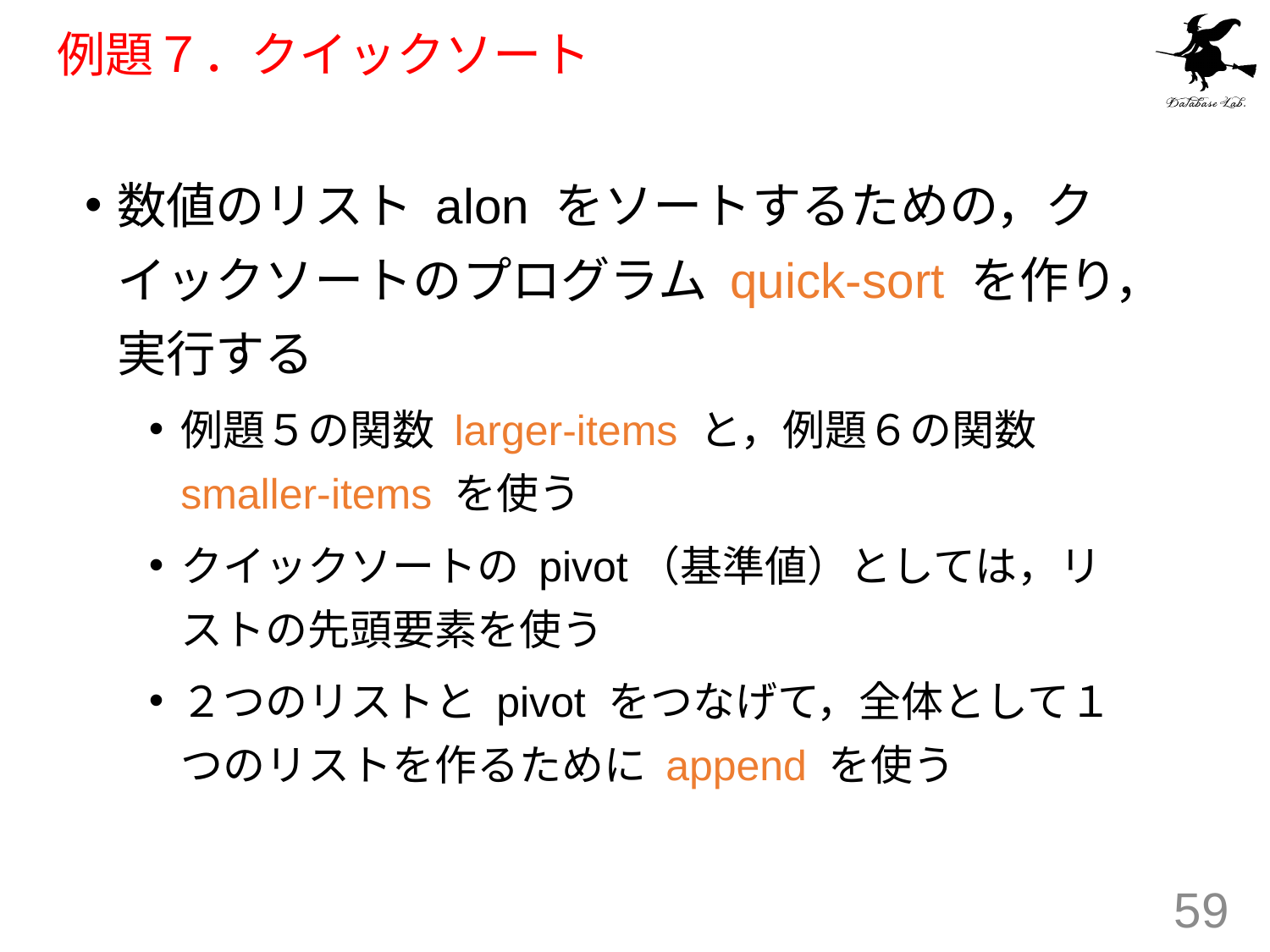

# 例題７．クイックソート
数値のリスト alon をソートするための，クイックソートのプログラム quick-sort を作り，実行する
例題５の関数 larger-items と，例題６の関数 smaller-items を使う
クイックソートの pivot（基準値）としては，リストの先頭要素を使う
２つのリストと pivot をつなげて，全体として１つのリストを作るために append を使う

59